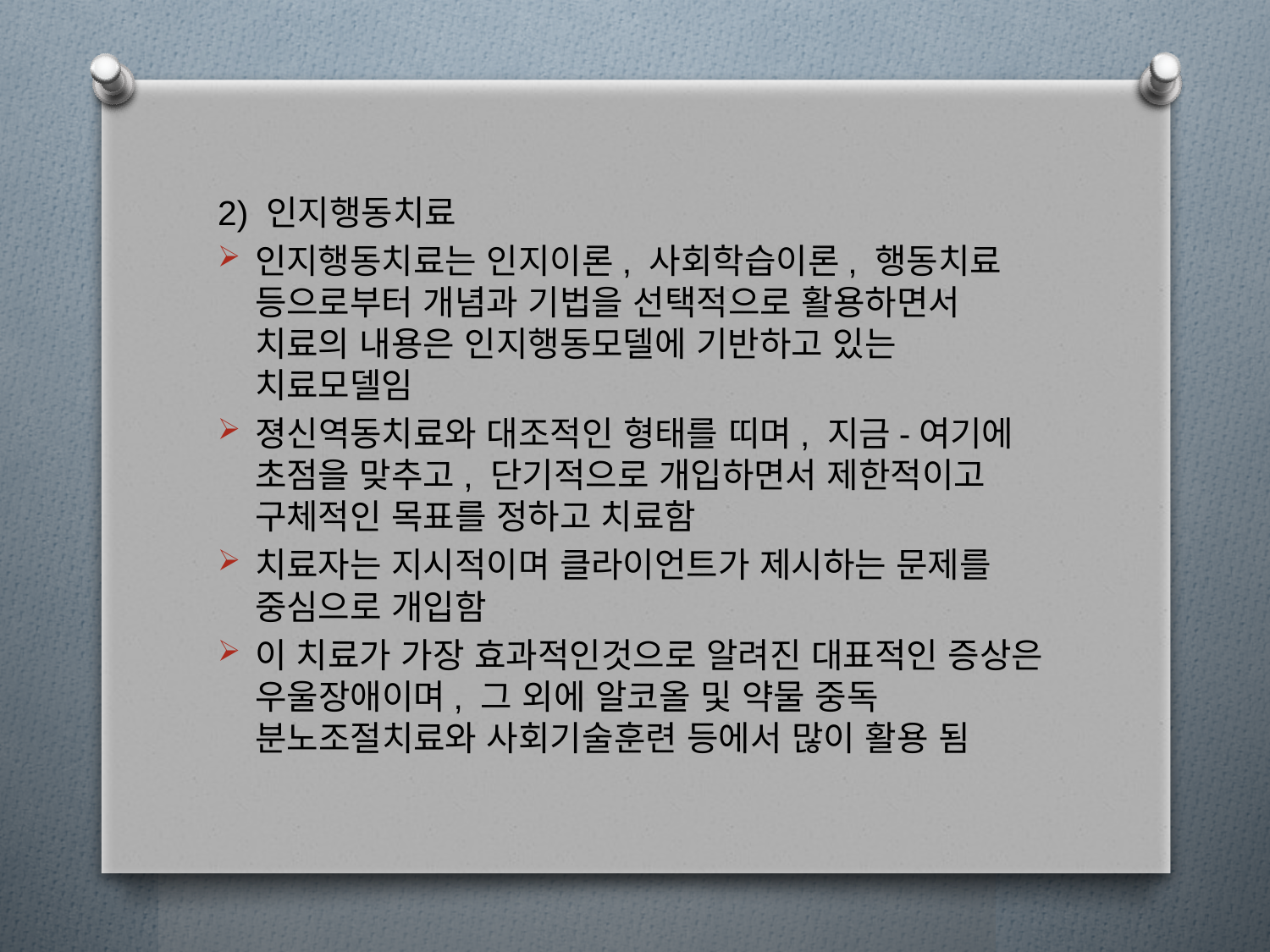

2) 인지행동치료
인지행동치료는 인지이론, 사회학습이론, 행동치료 등으로부터 개념과 기법을 선택적으로 활용하면서 치료의 내용은 인지행동모델에 기반하고 있는 치료모델임
졍신역동치료와 대조적인 형태를 띠며, 지금-여기에 초점을 맞추고, 단기적으로 개입하면서 제한적이고 구체적인 목표를 정하고 치료함
치료자는 지시적이며 클라이언트가 제시하는 문제를 중심으로 개입함
이 치료가 가장 효과적인것으로 알려진 대표적인 증상은 우울장애이며, 그 외에 알코올 및 약물 중독 분노조절치료와 사회기술훈련 등에서 많이 활용 됨